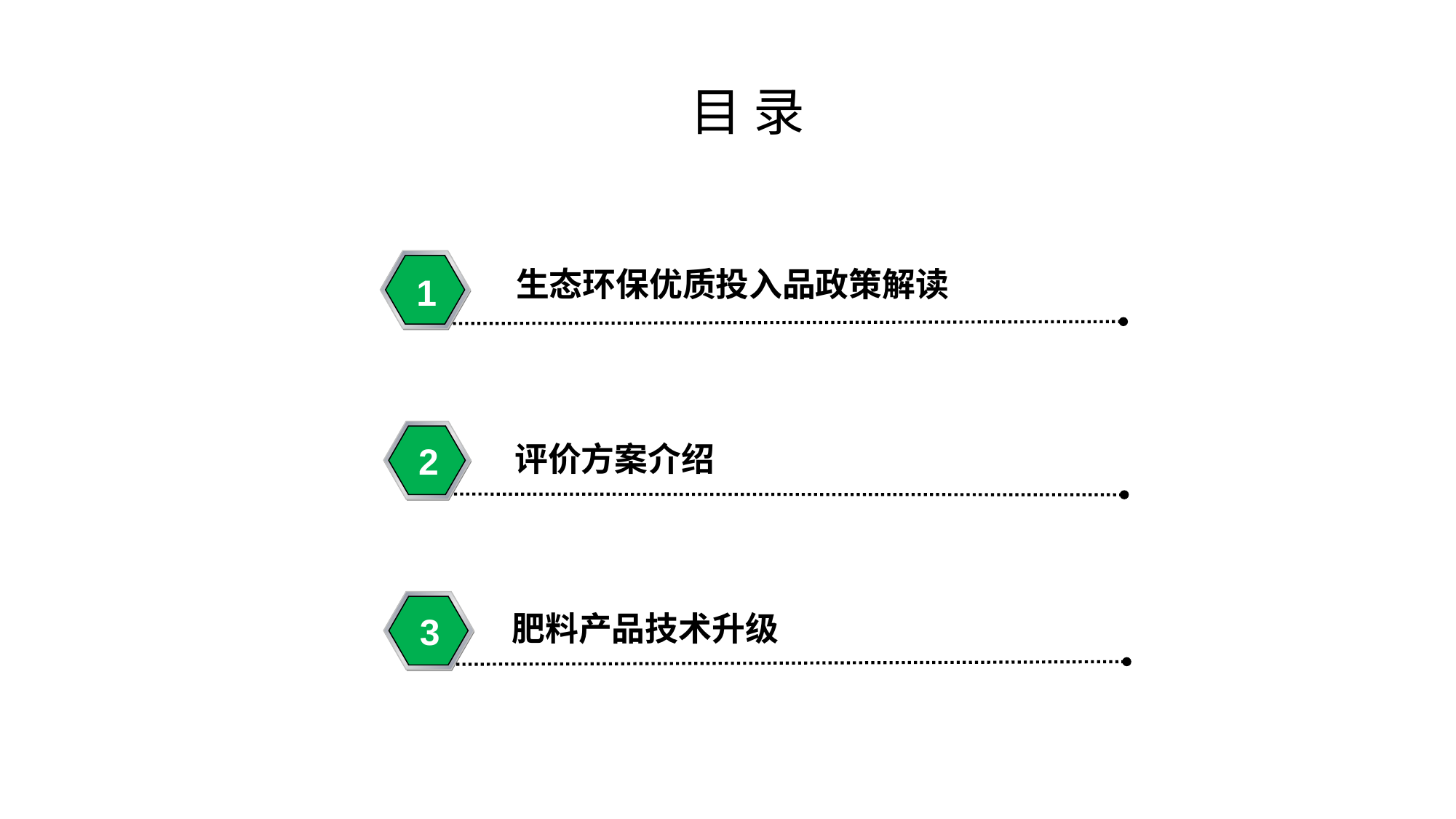

# 目 录

   生态环保优质投入品政策解读
1

2

评价方案介绍

3

肥料产品技术升级